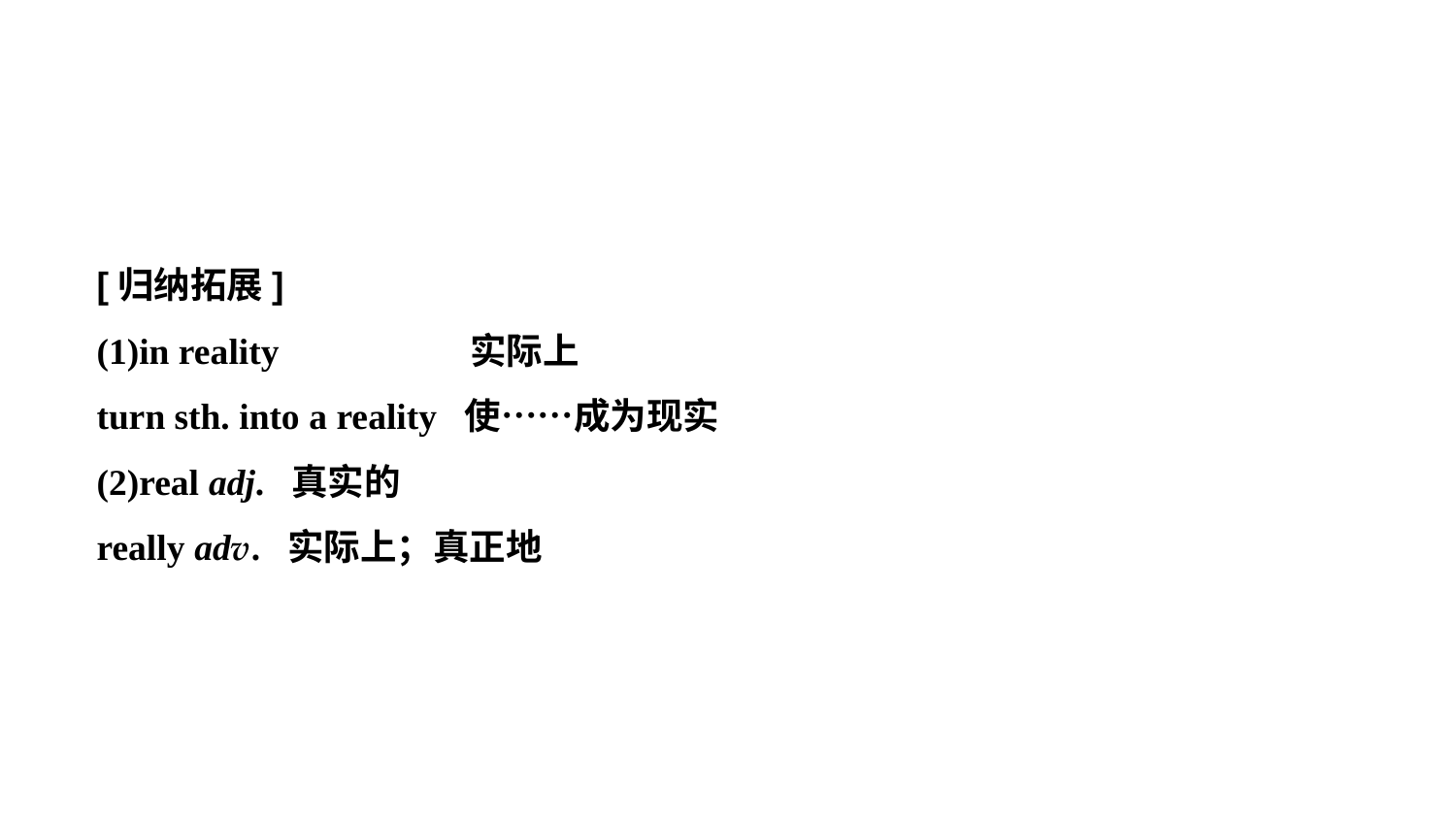

[归纳拓展]
(1)in reality　　　　　实际上
turn sth. into a reality  使……成为现实
(2)real adj.  真实的
really adv.  实际上；真正地